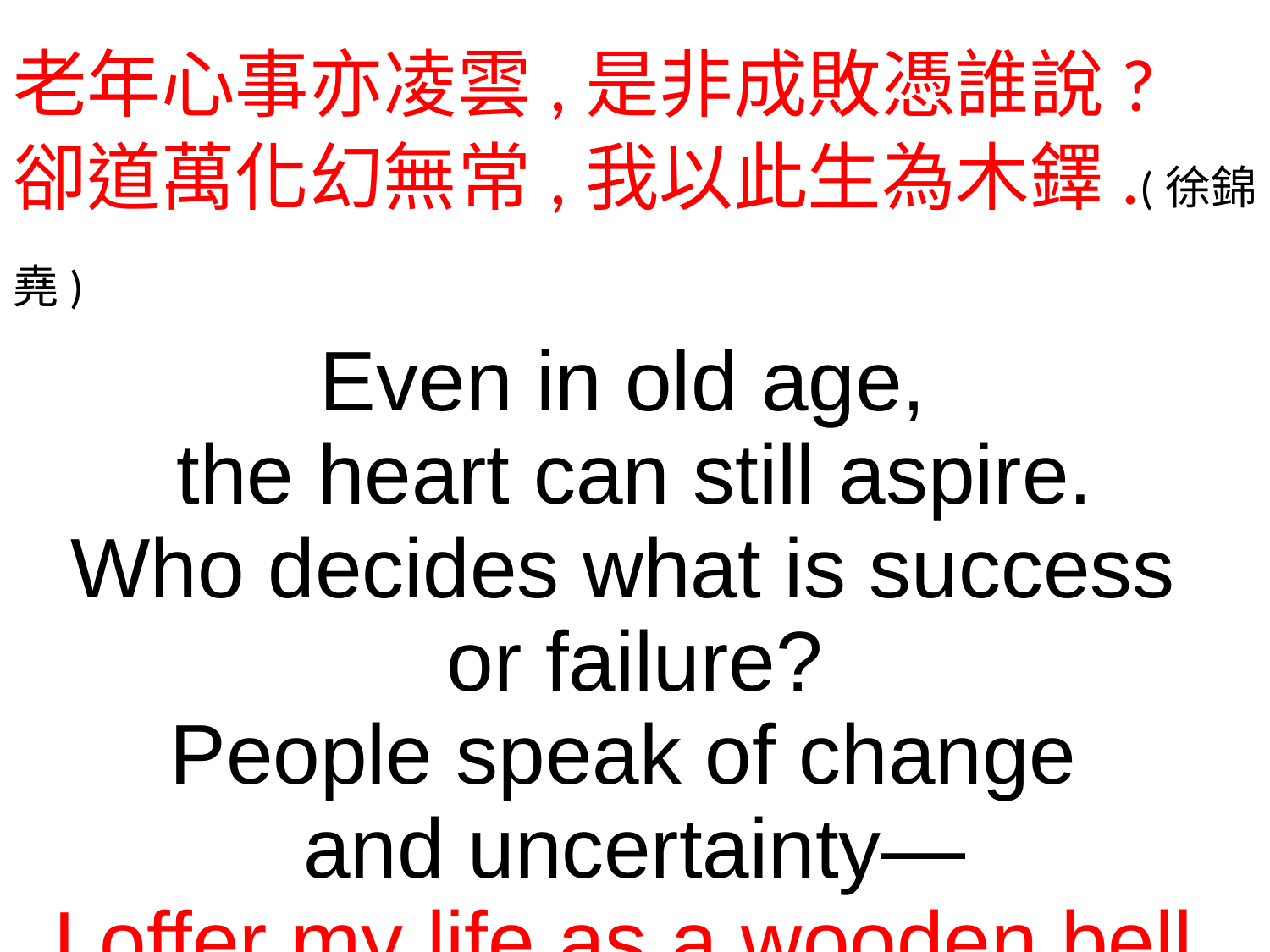

老年心事亦凌雲,是非成敗憑誰說?
卻道萬化幻無常,我以此生為木鐸.(徐錦堯)
Even in old age,
the heart can still aspire.
Who decides what is success
or failure?
People speak of change
and uncertainty—
I offer my life as a wooden bell.